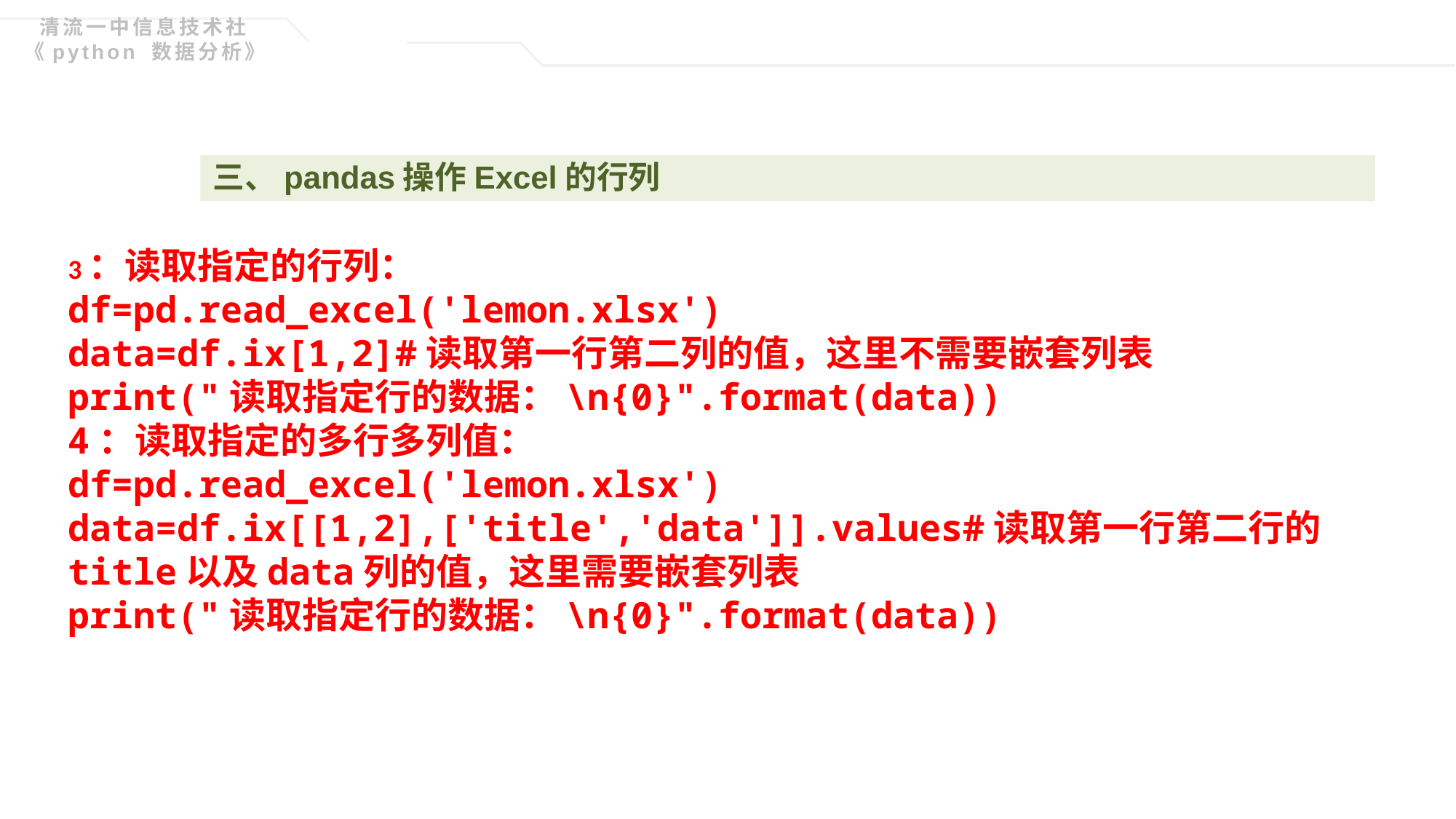

清流一中信息技术社《python 数据分析》
三、pandas操作Excel的行列

3：读取指定的行列：
df=pd.read_excel('lemon.xlsx')
data=df.ix[1,2]#读取第一行第二列的值，这里不需要嵌套列表
print("读取指定行的数据：\n{0}".format(data))
4：读取指定的多行多列值：
df=pd.read_excel('lemon.xlsx')
data=df.ix[[1,2],['title','data']].values#读取第一行第二行的title以及data列的值，这里需要嵌套列表
print("读取指定行的数据：\n{0}".format(data))